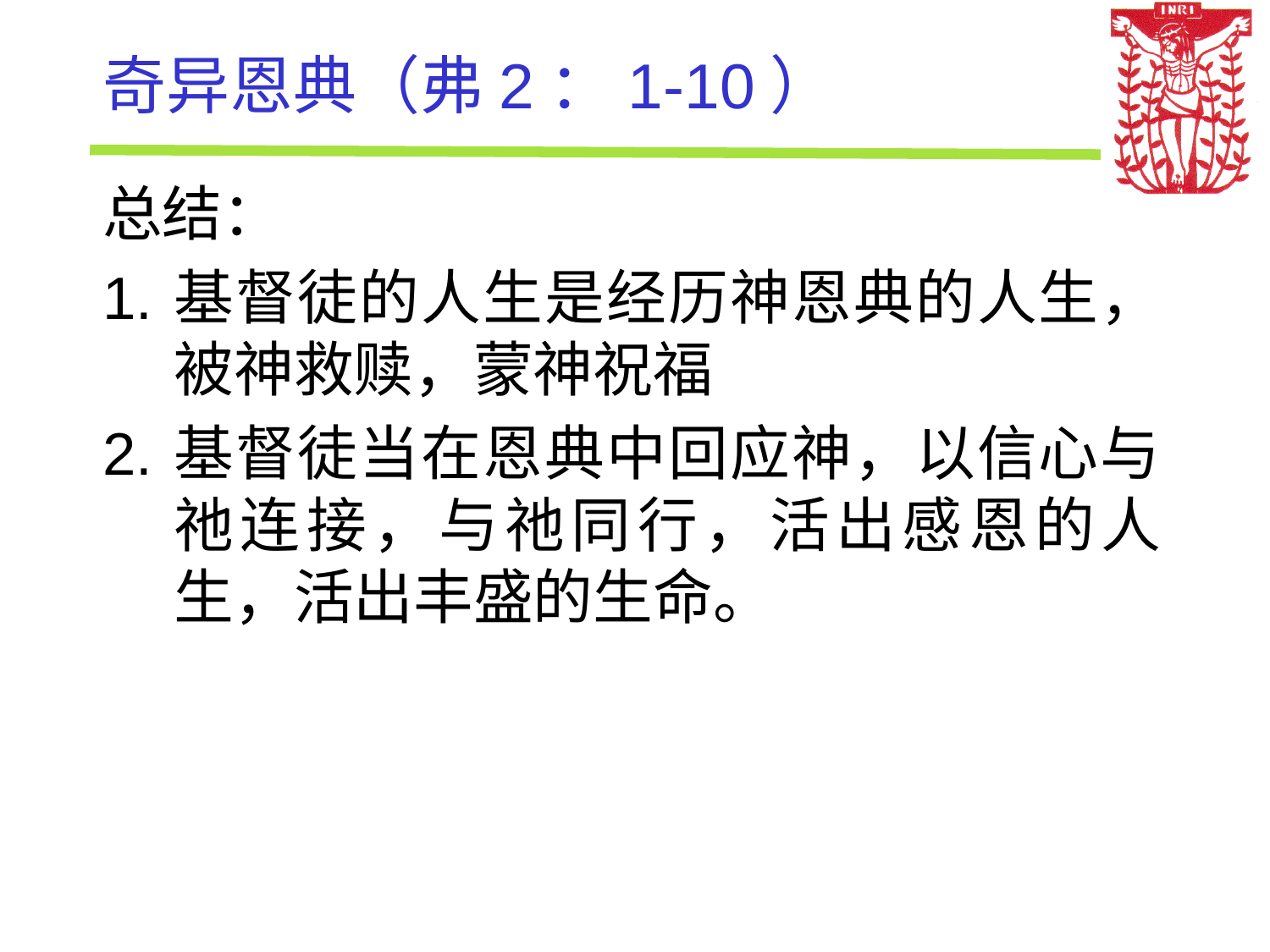

# 奇异恩典（弗2：1-10）
总结：
基督徒的人生是经历神恩典的人生，被神救赎，蒙神祝福
基督徒当在恩典中回应神，以信心与祂连接，与祂同行，活出感恩的人生，活出丰盛的生命。